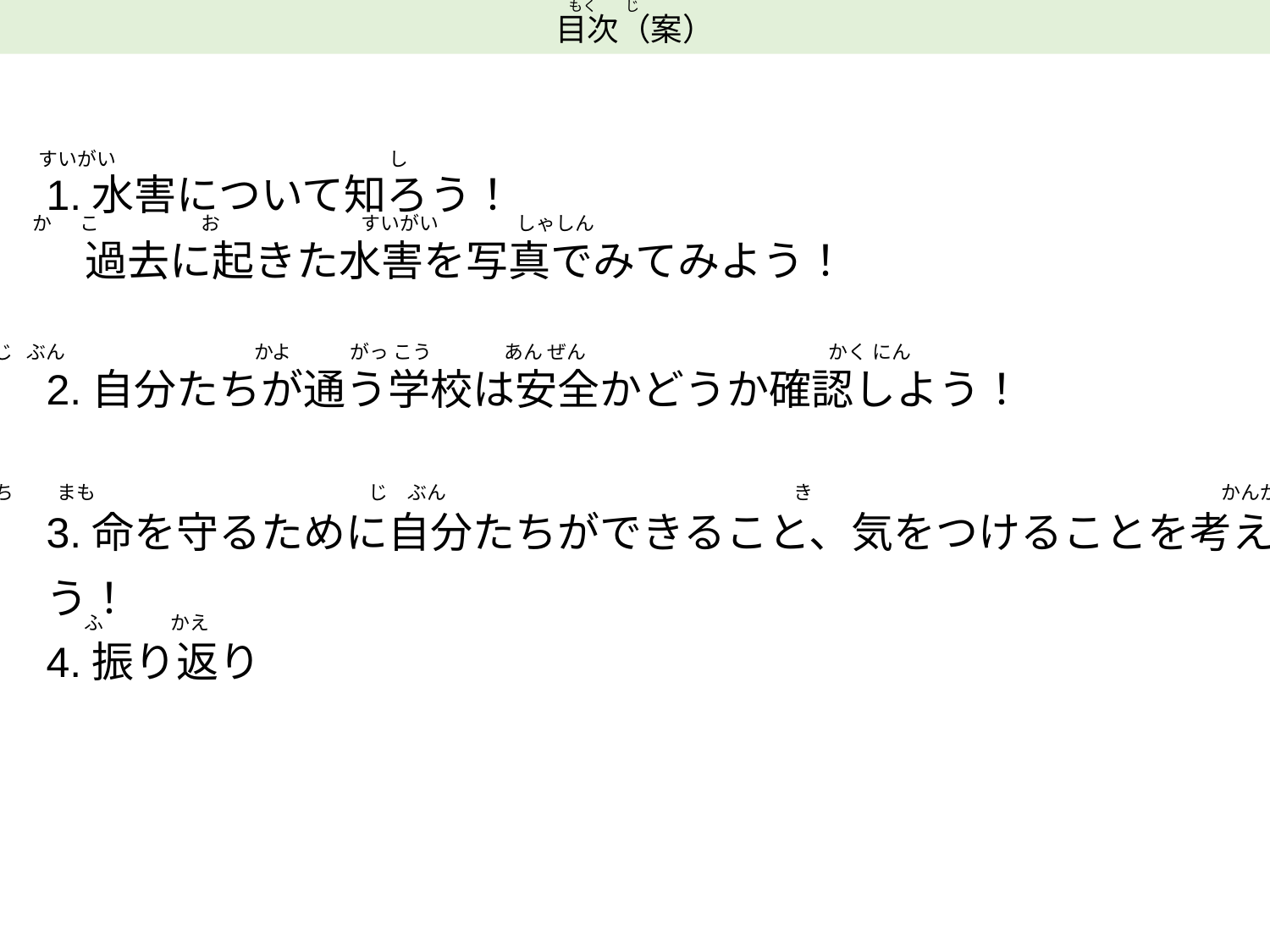

目次（案）
もく　　じ
すいがい　　　　　　　　　　　　　　し
1.水害について知ろう！
   過去に起きた水害を写真でみてみよう！
  か　  こ　　　　　 お　　　　　　　 すいがい　　　　しゃしん
じ   ぶん　　　　　　　　　   かよ　　　がっ こう　　  　 あん ぜん　　　　　　　　　　  　　かく にん
2.自分たちが通う学校は安全かどうか確認しよう！
いのち　　 まも　　　　　　　　　　　　　　じ　ぶん　                                                                          き　　　　　　　　　　　　　　　　　　　　　かんが
3.命を守るために自分たちができること、気をつけることを考えよう！
ふ　　　  かえ
4.振り返り